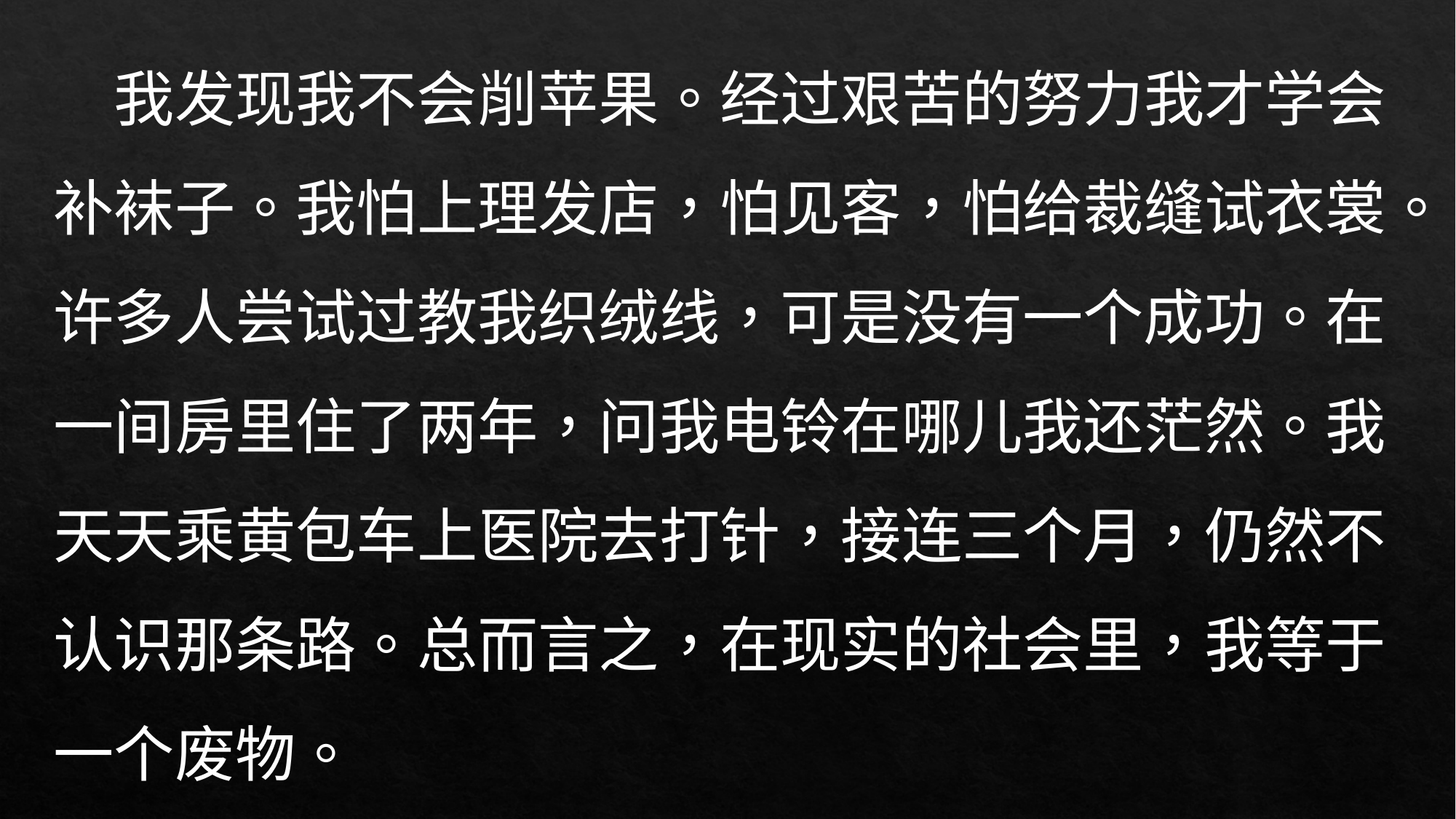

我发现我不会削苹果。经过艰苦的努力我才学会补袜子。我怕上理发店，怕见客，怕给裁缝试衣裳。许多人尝试过教我织绒线，可是没有一个成功。在一间房里住了两年，问我电铃在哪儿我还茫然。我天天乘黄包车上医院去打针，接连三个月，仍然不认识那条路。总而言之，在现实的社会里，我等于一个废物。